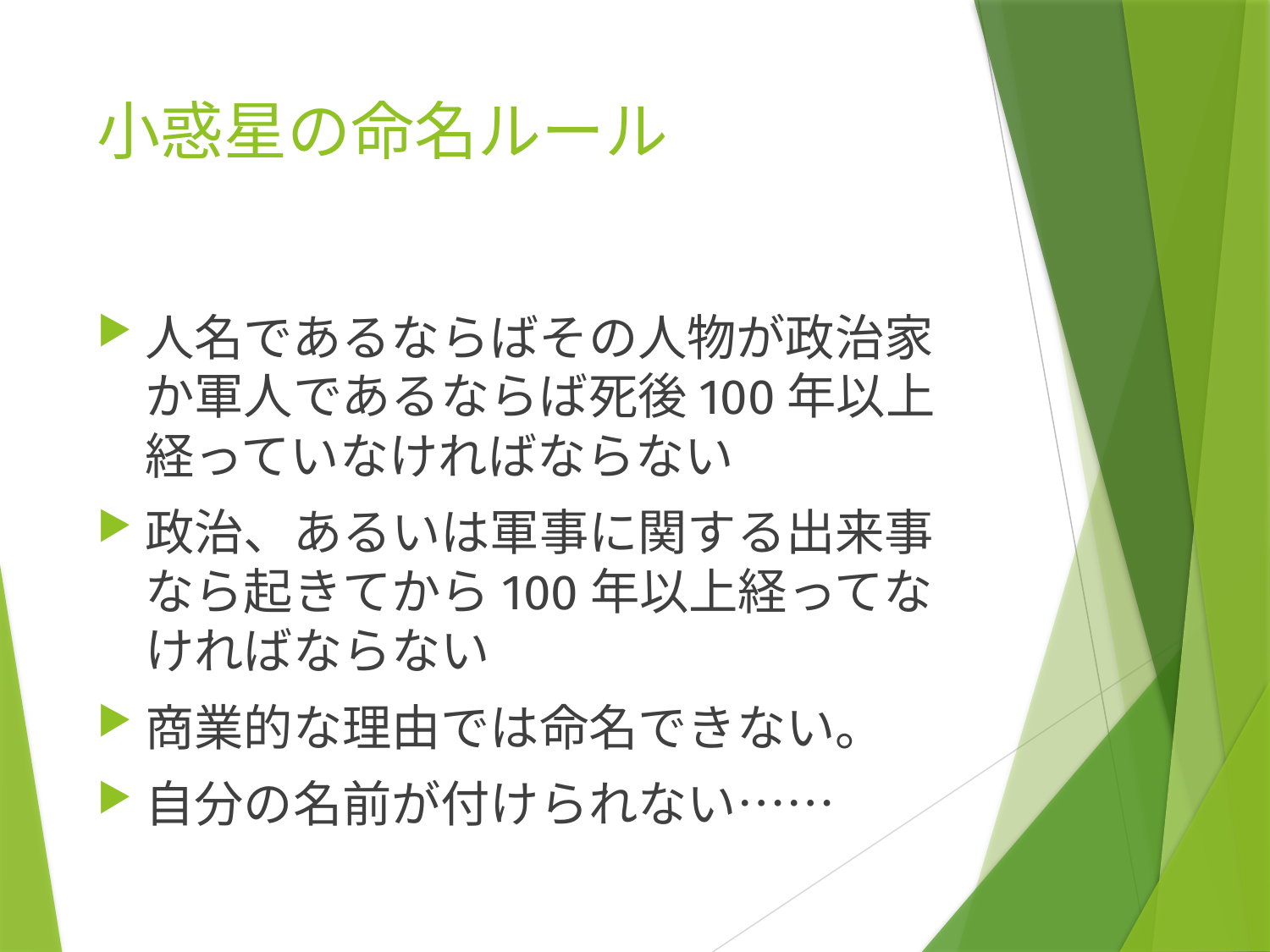

# 小惑星の命名ルール
人名であるならばその人物が政治家か軍人であるならば死後100年以上経っていなければならない
政治、あるいは軍事に関する出来事なら起きてから100年以上経ってなければならない
商業的な理由では命名できない。
自分の名前が付けられない……